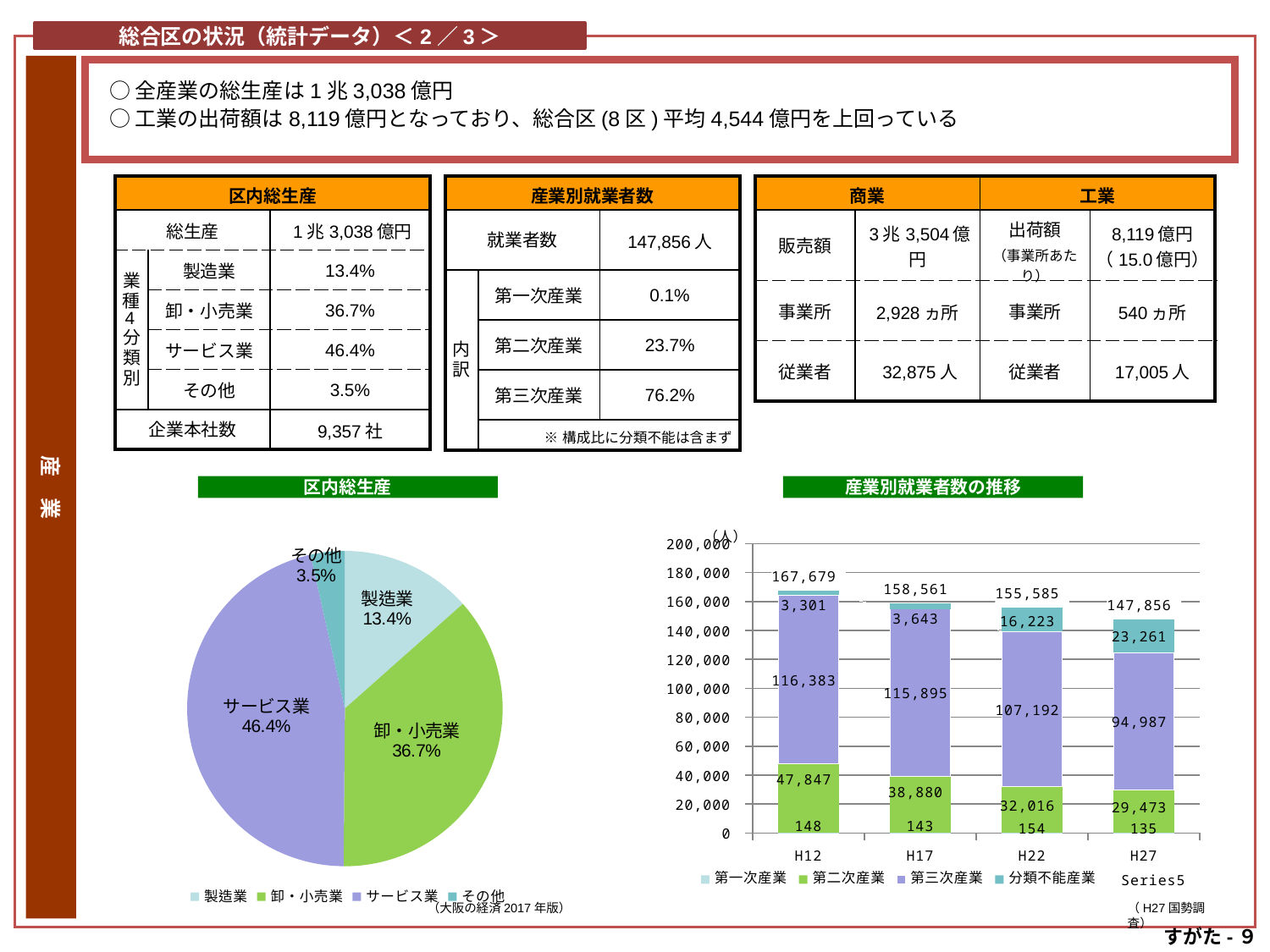

総合区の状況（統計データ）＜2／3＞

産　業

○全産業の総生産は1兆3,038億円
○工業の出荷額は8,119億円となっており、総合区(8区)平均4,544億円を上回っている
| 区内総生産 |  |  |
| --- | --- | --- |
| 総生産 |  | 1兆3,038億円 |
| 業種4分類別 | 製造業 | 13.4% |
|  | 卸・小売業 | 36.7% |
|  | サービス業 | 46.4% |
|  | その他 | 3.5% |
| 企業本社数 |  | 9,357社 |
| 産業別就業者数 |  |  |
| --- | --- | --- |
| 就業者数 |  | 147,856人 |
| 内訳 | 第一次産業 | 0.1% |
|  | 第二次産業 | 23.7% |
|  | 第三次産業 | 76.2% |
|  | ※構成比に分類不能は含まず |  |
| 商業 |  | 工業 |  |
| --- | --- | --- | --- |
| 販売額 | 3兆3,504億円 | 出荷額 （事業所あたり） | 8,119億円 （15.0億円） |
| 事業所 | 2,928ヵ所 | 事業所 | 540ヵ所 |
| 従業者 | 32,875人 | 従業者 | 17,005人 |
区内総生産
産業別就業者数の推移

### Chart

| Category | 業種別 |
|---|---|
| 製造業 | 0.13445327550944824 |
| 卸・小売業 | 0.36687688089339104 |
| サービス業 | 0.4637121141547574 |
| その他 | 0.034957729442419316 |

### Chart

| Category | 第一次産業 | 第二次産業 | 第三次産業 | 分類不能産業 |  |
|---|---|---|---|---|---|
| H12 | 148.0 | 47847.0 | 116383.0 | 3301.0 | 167679.0 |
| H17 | 143.0 | 38880.0 | 115895.0 | 3643.0 | 158561.0 |
| H22 | 154.0 | 32016.0 | 107192.0 | 16223.0 | 155585.0 |
| H27 | 135.0 | 29473.0 | 94987.0 | 23261.0 | 147856.0 |
（大阪の経済2017年版）
（H27国勢調査）
すがた-９